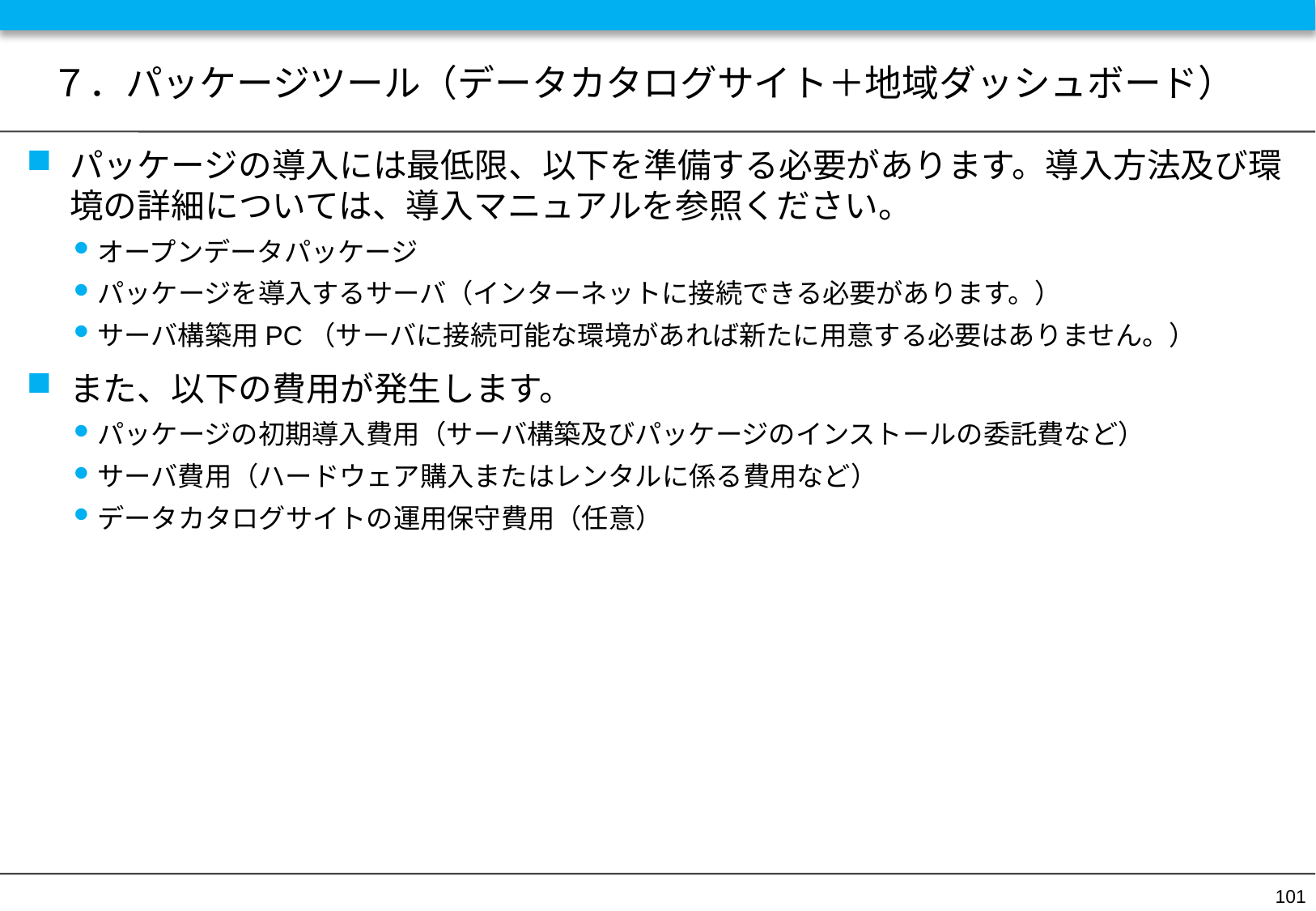

７．パッケージツール（データカタログサイト＋地域ダッシュボード）
パッケージの導入には最低限、以下を準備する必要があります。導入方法及び環境の詳細については、導入マニュアルを参照ください。
オープンデータパッケージ
パッケージを導入するサーバ（インターネットに接続できる必要があります。）
サーバ構築用PC（サーバに接続可能な環境があれば新たに用意する必要はありません。）
また、以下の費用が発生します。
パッケージの初期導入費用（サーバ構築及びパッケージのインストールの委託費など）
サーバ費用（ハードウェア購入またはレンタルに係る費用など）
データカタログサイトの運用保守費用（任意）
101
101